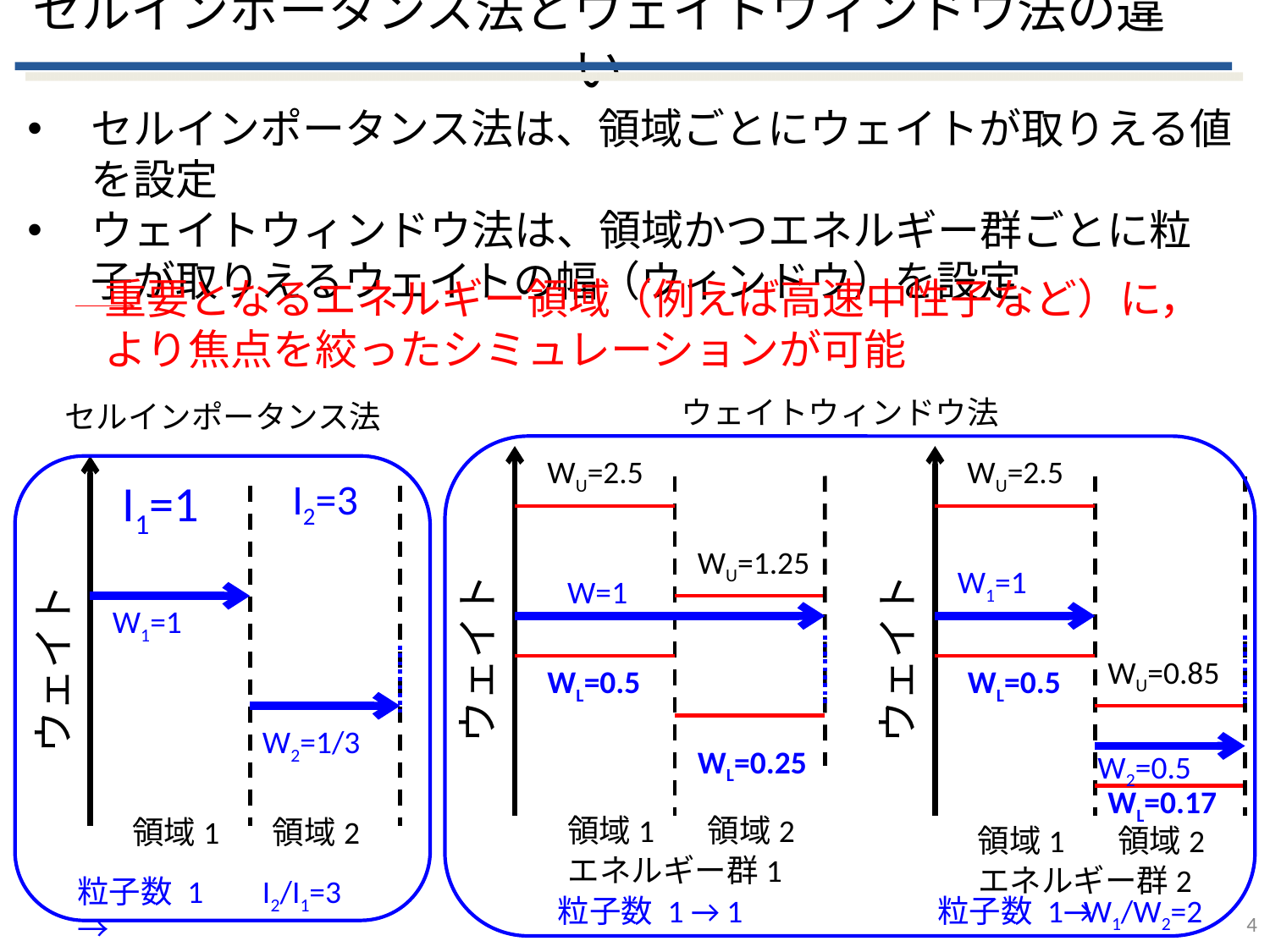

# セルインポータンス法とウェイトウィンドウ法の違い

セルインポータンス法は、領域ごとにウェイトが取りえる値を設定
ウェイトウィンドウ法は、領域かつエネルギー群ごとに粒子が取りえるウェイトの幅（ウィンドウ）を設定
重要となるエネルギー領域（例えば高速中性子など）に，
より焦点を絞ったシミュレーションが可能
ウェイトウィンドウ法
セルインポータンス法

WU=2.5
WU=2.5

I1=1
I2=3
WU=1.25
W1=1
W=1
W1=1
ウェイト
ウェイト
ウェイト
WU=0.85
WL=0.5
WL=0.5
W2=1/3
WL=0.25
W2=0.5
WL=0.17
領域1
領域2
領域1
領域2
領域1
領域2
エネルギー群1
エネルギー群2
粒子数 1 　→
I2/I1=3
粒子数 1 → 1
粒子数 1→
W1/W2=2
4